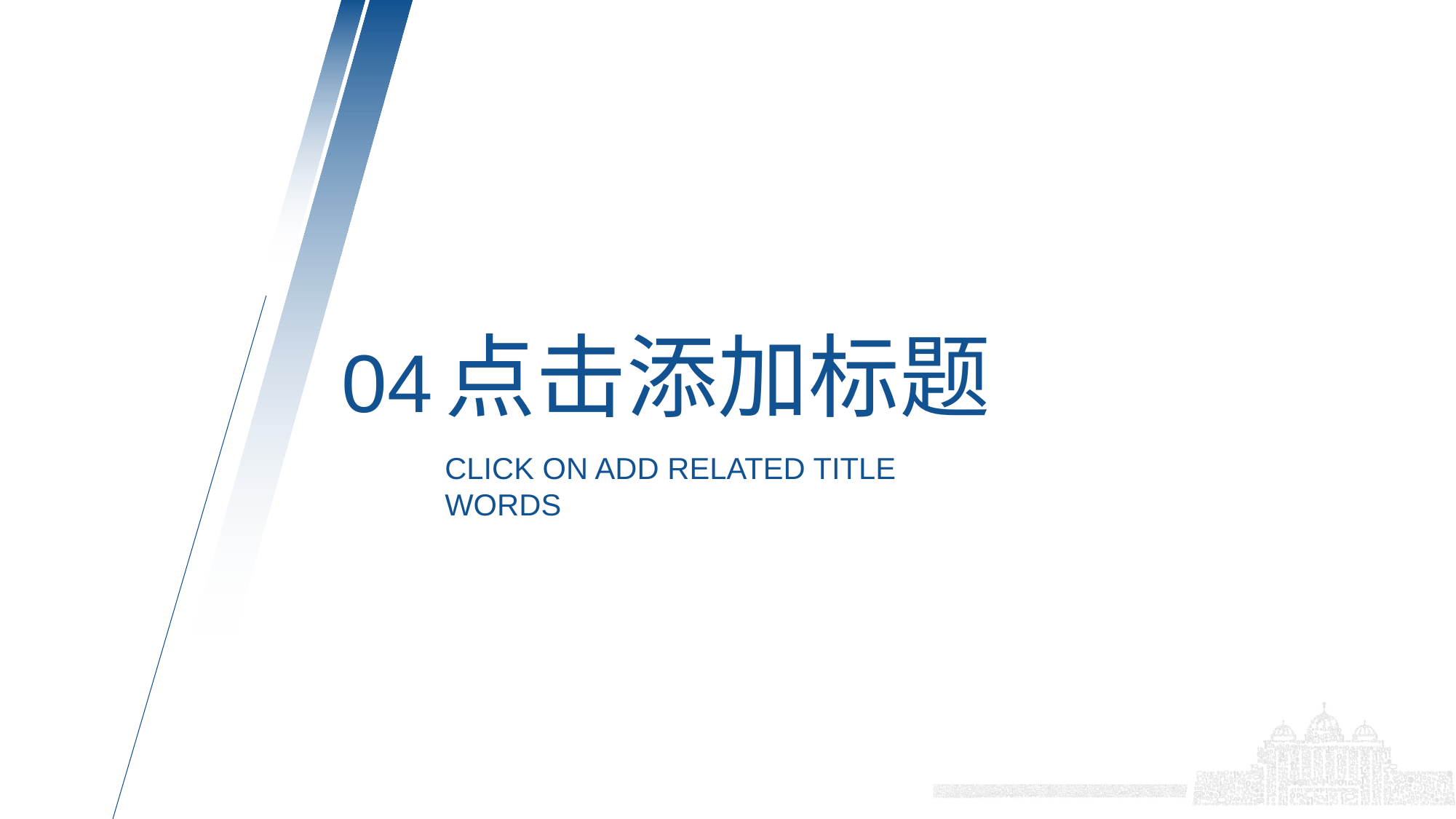

点击添加标题
04
CLICK ON ADD RELATED TITLE WORDS